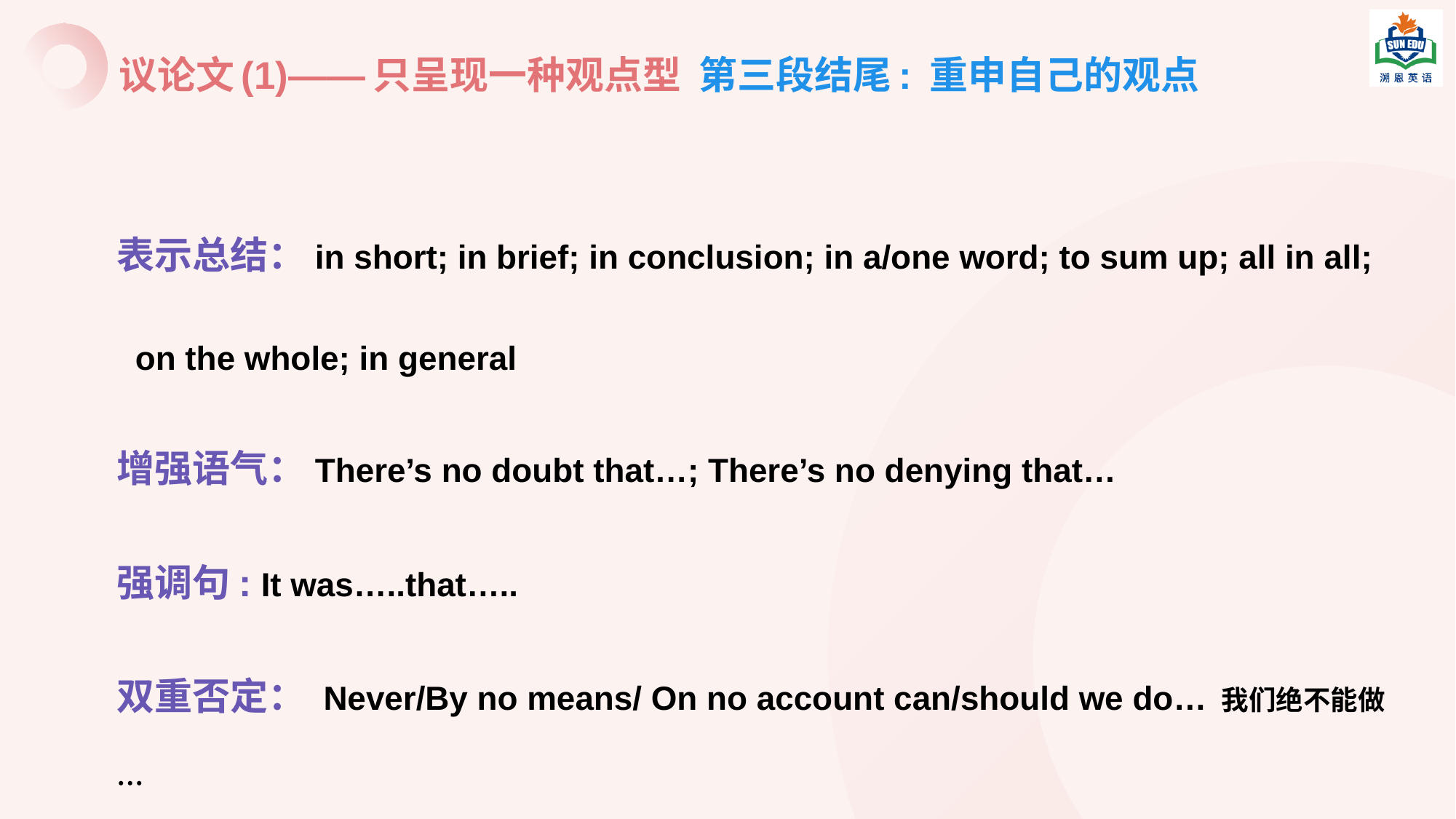

议论文(1)——只呈现一种观点型  第三段结尾: 重申自己的观点
表示总结：in short; in brief; in conclusion; in a/one word; to sum up; all in all;      on the whole; in general
增强语气：There’s no doubt that…; There’s no denying that…
强调句: It was…..that…..
双重否定： Never/By no means/ On no account can/should we do… 我们绝不能做…